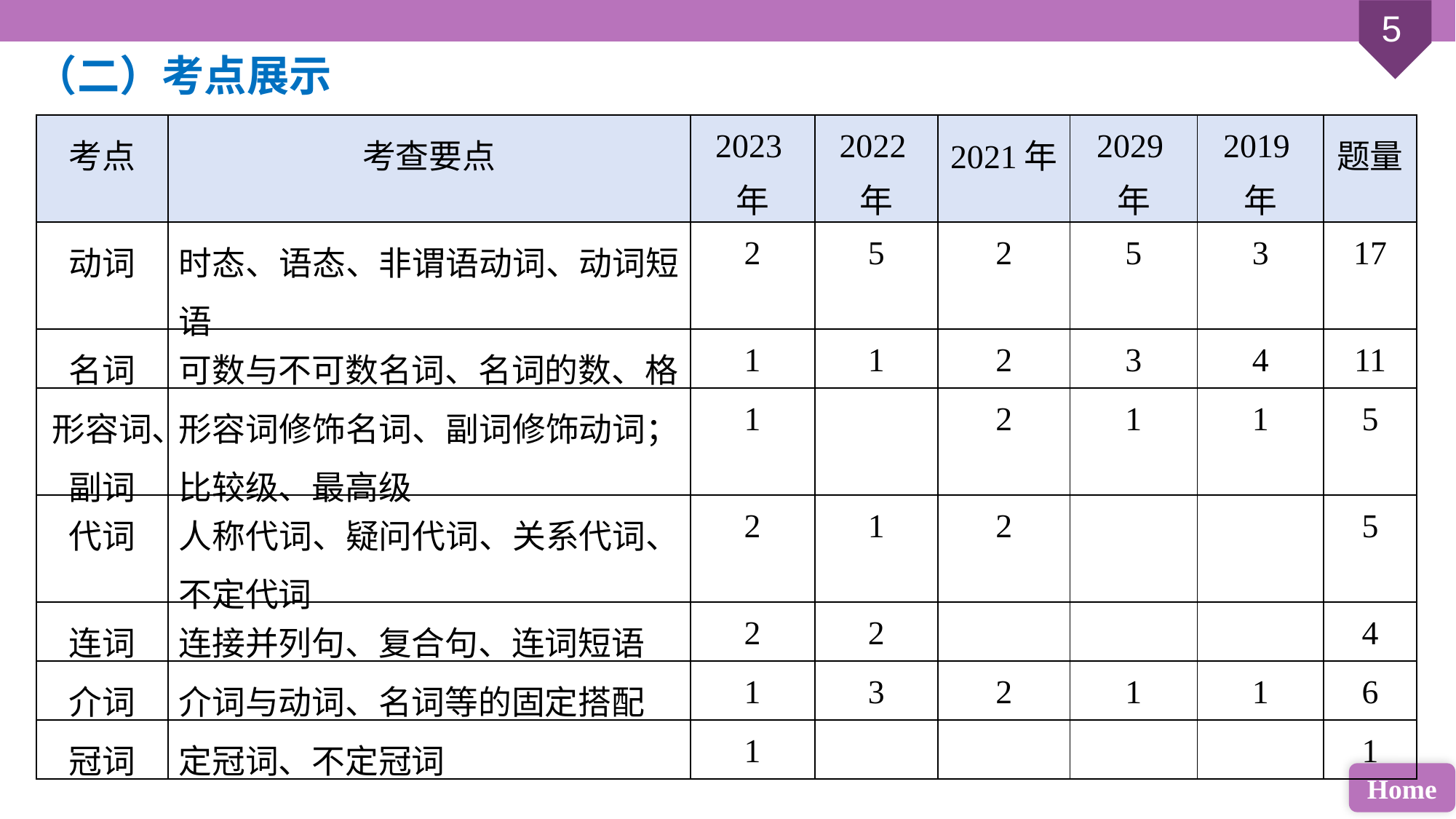

（二）考点展示
| 考点 | 考查要点 | 2023年 | 2022年 | 2021年 | 2029年 | 2019年 | 题量 |
| --- | --- | --- | --- | --- | --- | --- | --- |
| 动词 | 时态、语态、非谓语动词、动词短语 | 2 | 5 | 2 | 5 | 3 | 17 |
| 名词 | 可数与不可数名词、名词的数、格 | 1 | 1 | 2 | 3 | 4 | 11 |
| 形容词、 副词 | 形容词修饰名词、副词修饰动词；比较级、最高级 | 1 |  | 2 | 1 | 1 | 5 |
| 代词 | 人称代词、疑问代词、关系代词、不定代词 | 2 | 1 | 2 |  |  | 5 |
| 连词 | 连接并列句、复合句、连词短语 | 2 | 2 |  |  |  | 4 |
| 介词 | 介词与动词、名词等的固定搭配 | 1 | 3 | 2 | 1 | 1 | 6 |
| 冠词 | 定冠词、不定冠词 | 1 |  |  |  |  | 1 |